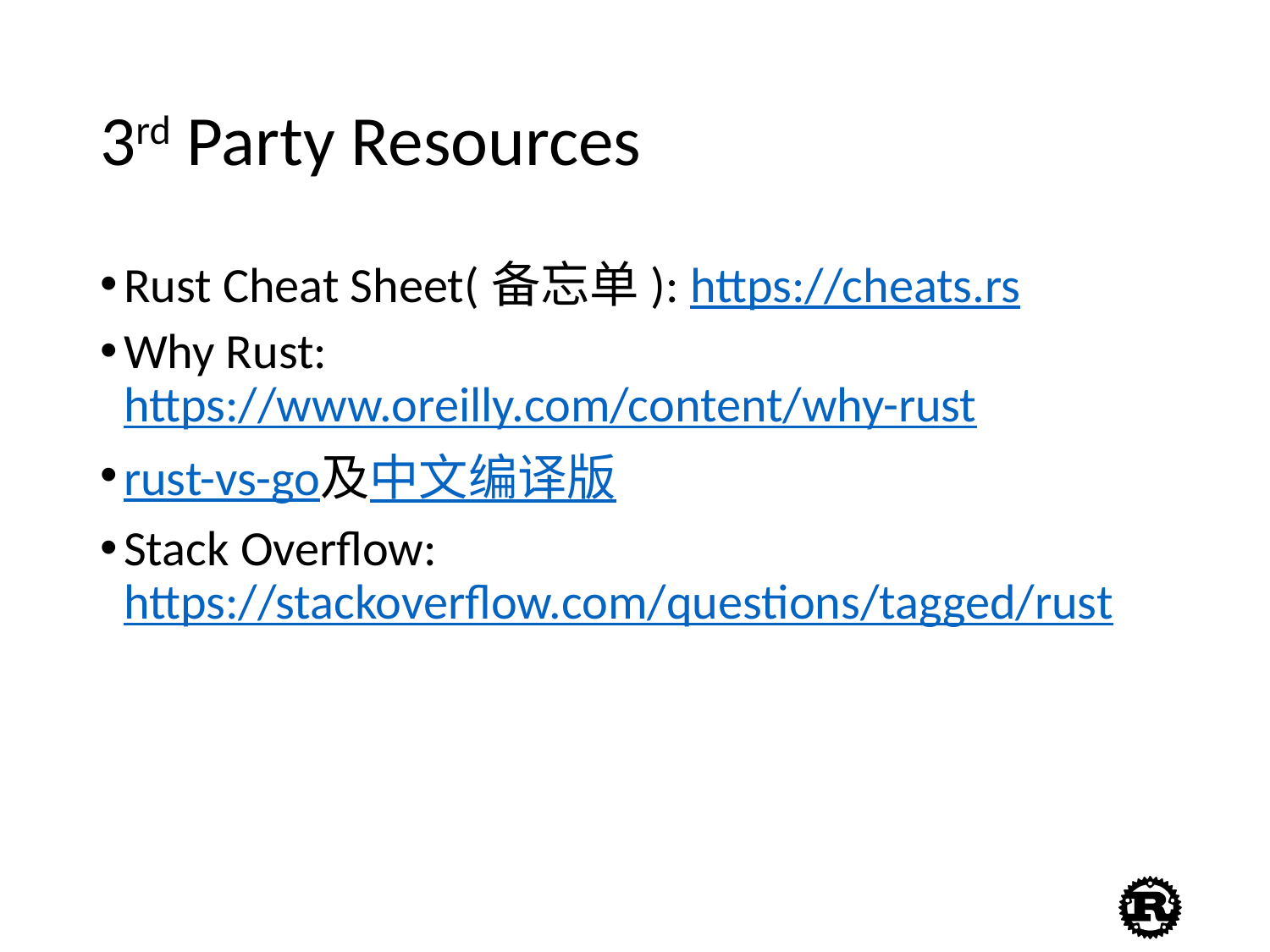

# 3rd Party Resources
Rust Cheat Sheet(备忘单): https://cheats.rs
Why Rust: https://www.oreilly.com/content/why-rust
rust-vs-go及中文编译版
Stack Overflow: https://stackoverflow.com/questions/tagged/rust